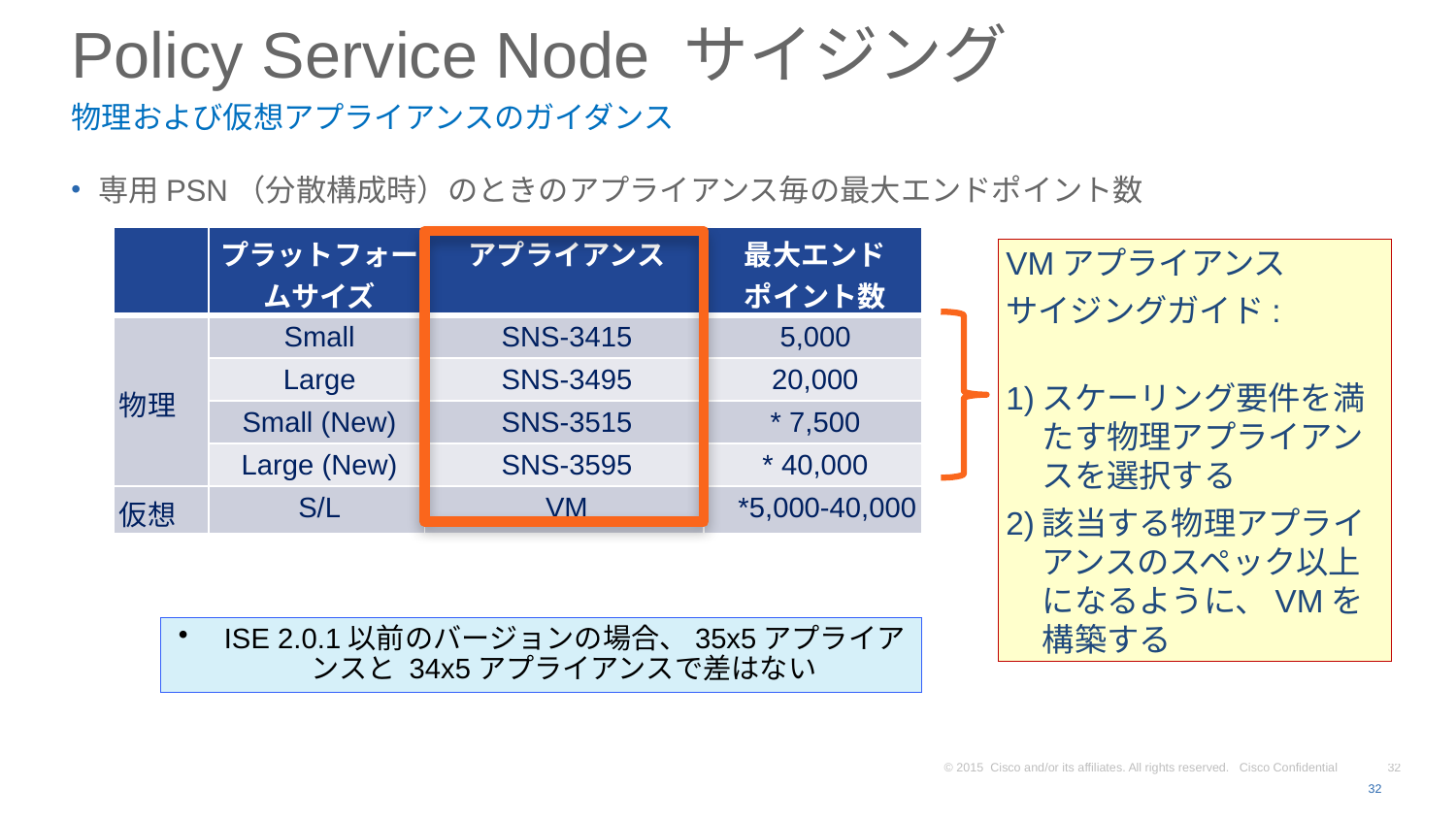

# Policy Service Node サイジング
物理および仮想アプライアンスのガイダンス
専用PSN（分散構成時）のときのアプライアンス毎の最大エンドポイント数
|  | プラットフォームサイズ | アプライアンス | 最大エンド ポイント数 |
| --- | --- | --- | --- |
| 物理 | Small | SNS-3415 | 5,000 |
|  | Large | SNS-3495 | 20,000 |
|  | Small (New) | SNS-3515 | \* 7,500 |
|  | Large (New) | SNS-3595 | \* 40,000 |
| 仮想 | S/L | VM | \*5,000-40,000 |

VMアプライアンス
サイジングガイド:
スケーリング要件を満たす物理アプライアンスを選択する
該当する物理アプライアンスのスペック以上になるように、VMを構築する

ISE 2.0.1以前のバージョンの場合、35x5アプライアンスと 34x5アプライアンスで差はない

32